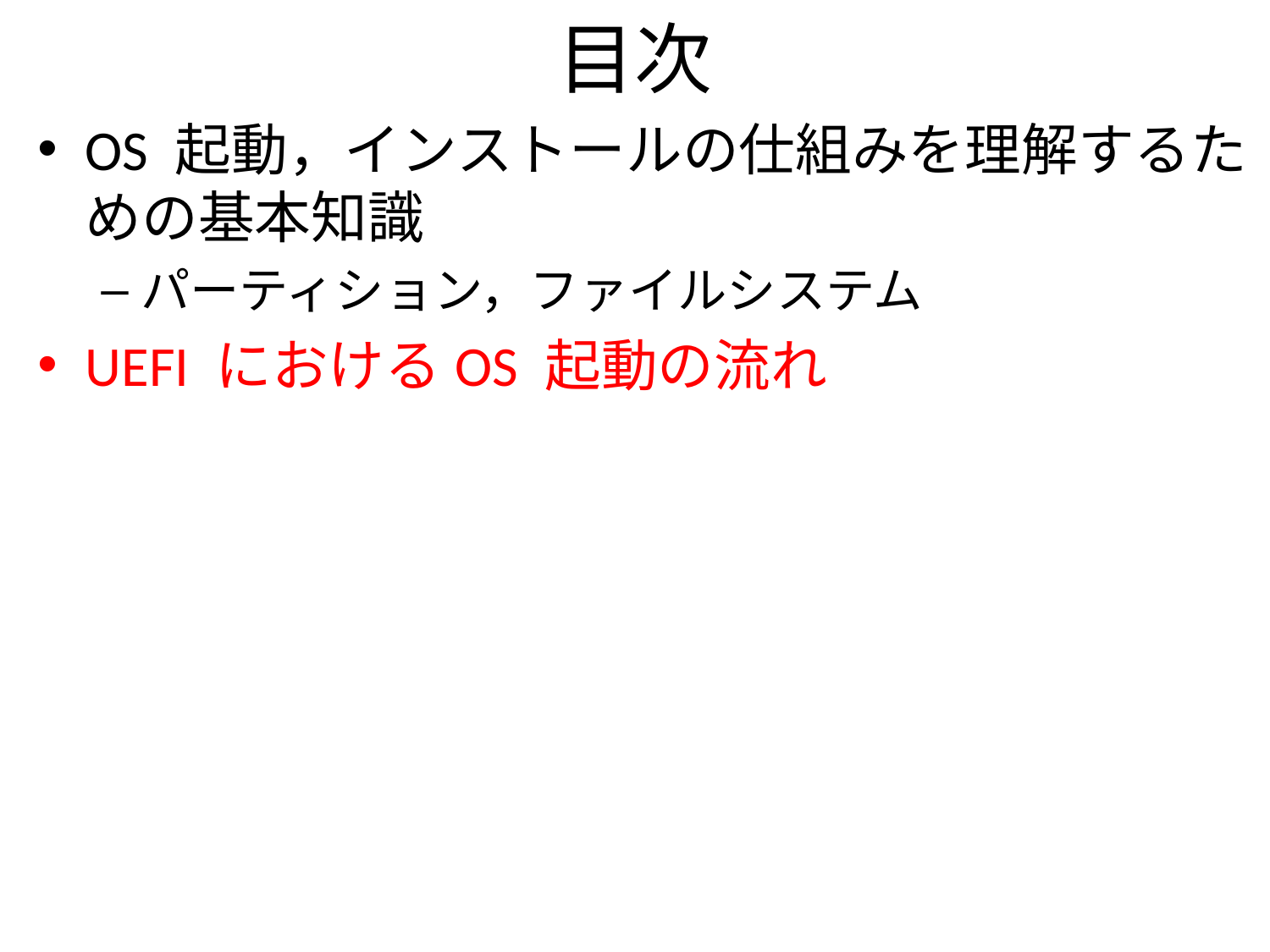

# 目次
OS 起動，インストールの仕組みを理解するための基本知識
パーティション，ファイルシステム
UEFI におけるOS 起動の流れ